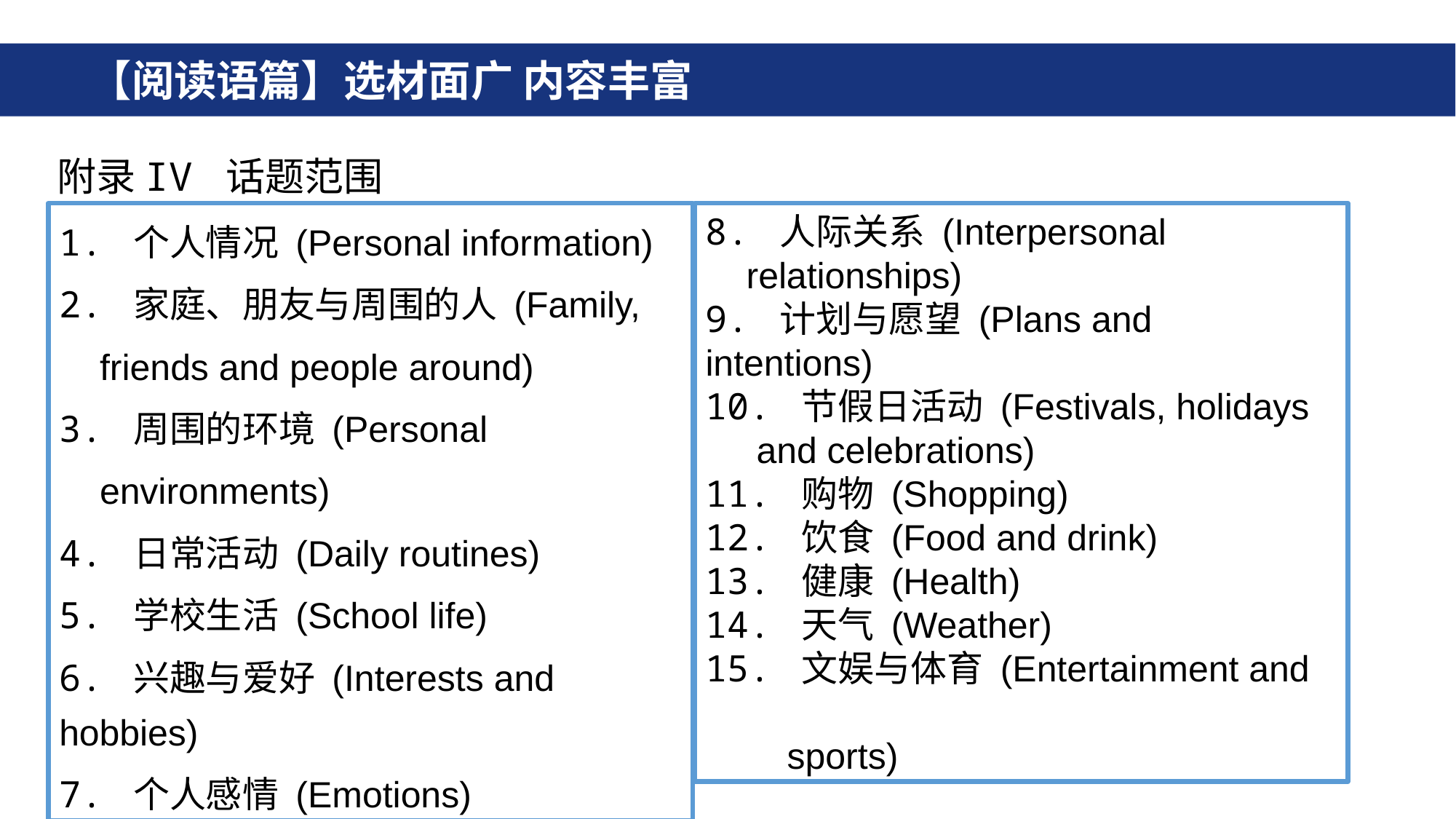

# 【阅读语篇】选材面广 内容丰富
附录IV 话题范围

1. 个人情况 (Personal information)
2. 家庭、朋友与周围的人 (Family,
    friends and people around)
3. 周围的环境 (Personal
    environments)
4. 日常活动 (Daily routines)
5. 学校生活 (School life)
6. 兴趣与爱好 (Interests and hobbies)
7. 个人感情 (Emotions)
8. 人际关系 (Interpersonal
    relationships)
9. 计划与愿望 (Plans and  intentions)
10. 节假日活动 (Festivals, holidays
     and celebrations)
11. 购物 (Shopping)
12. 饮食 (Food and drink)
13. 健康 (Health)
14. 天气 (Weather)
15. 文娱与体育 (Entertainment and
        sports)